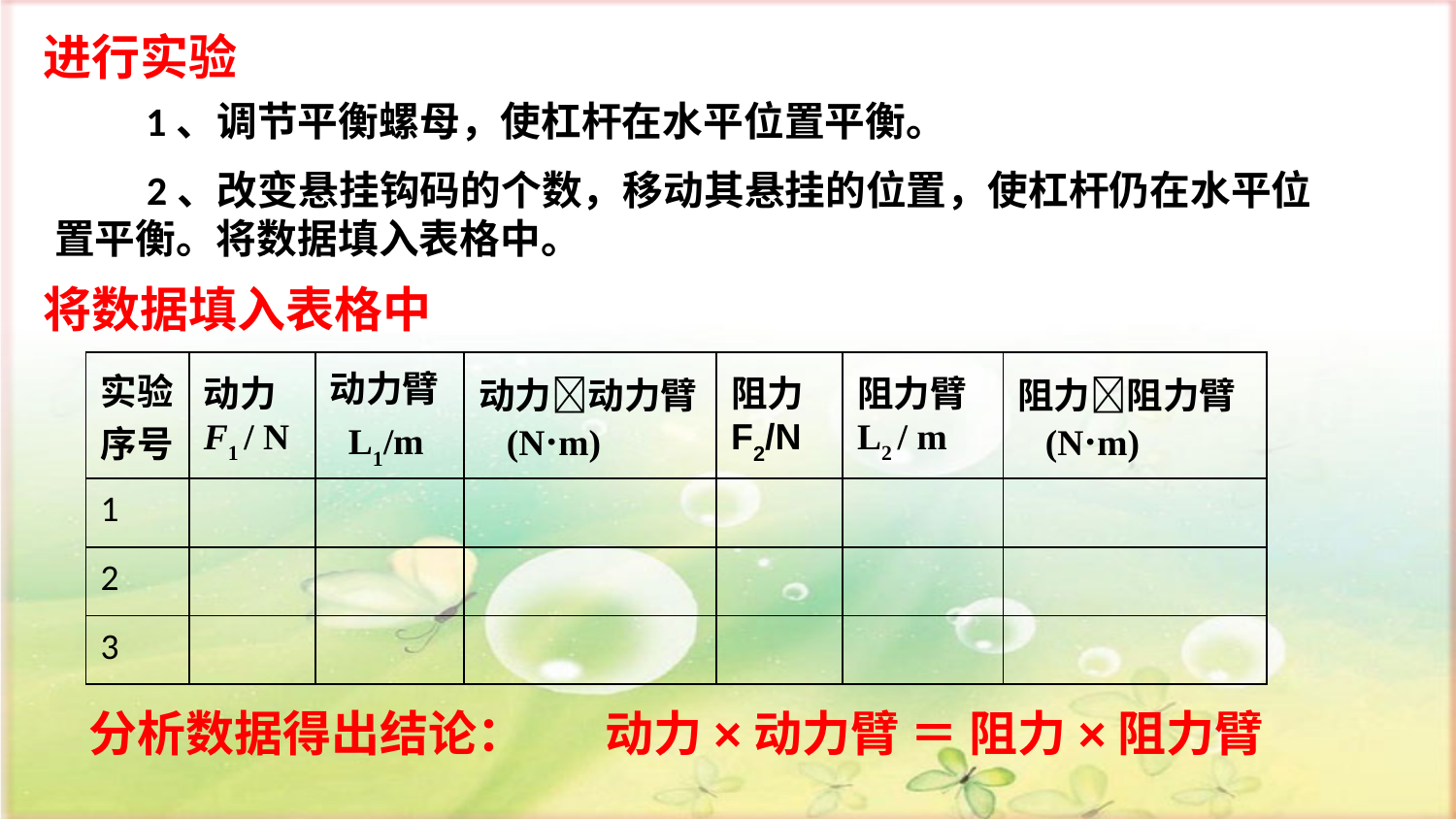

进行实验
1、调节平衡螺母，使杠杆在水平位置平衡。
          2、改变悬挂钩码的个数，移动其悬挂的位置，使杠杆仍在水平位置平衡。将数据填入表格中。
将数据填入表格中
| 实验序号 | 动力 F1 / N | 动力臂 L1/m | 动力×动力臂 (N·m) | 阻力F2/N | 阻力臂L2 / m | 阻力×阻力臂 (N·m) |
| --- | --- | --- | --- | --- | --- | --- |
| 1 |  |  |  |  |  |  |
| 2 |  |  |  |  |  |  |
| 3 |  |  |  |  |  |  |
分析数据得出结论：
动力×动力臂 ＝ 阻力×阻力臂